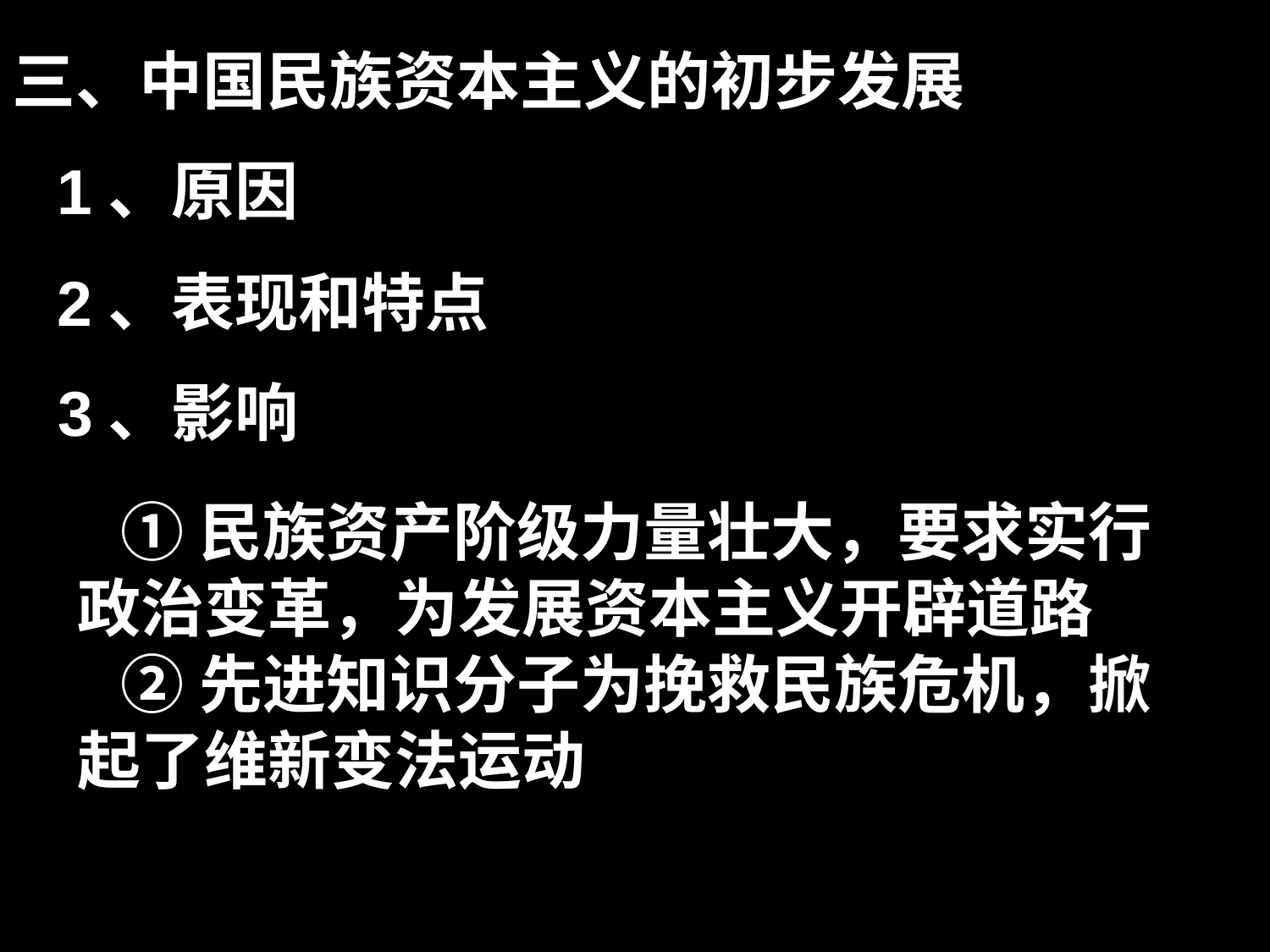

三、中国民族资本主义的初步发展
1、原因
2、表现和特点
# 3、影响
   ①民族资产阶级力量壮大，要求实行政治变革，为发展资本主义开辟道路
   ②先进知识分子为挽救民族危机，掀起了维新变法运动